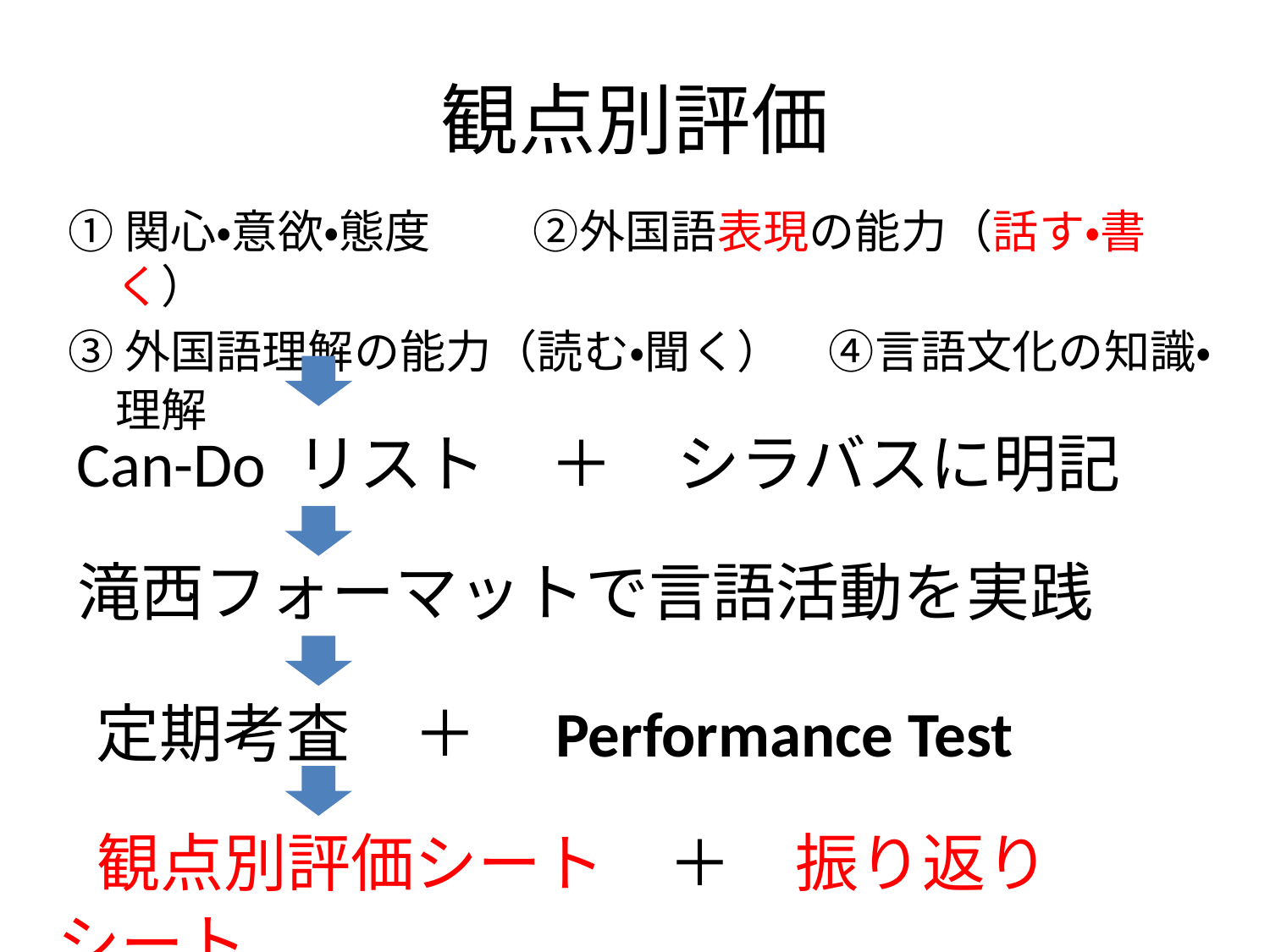

# 観点別評価
①関心・意欲・態度　　 ②外国語表現の能力（話す・書く）
③外国語理解の能力（読む・聞く）　④言語文化の知識・理解

 Can-Do リスト　＋　シラバスに明記

滝西フォーマットで言語活動を実践

  定期考査　＋　Performance Test

 観点別評価シート　＋　振り返りシート